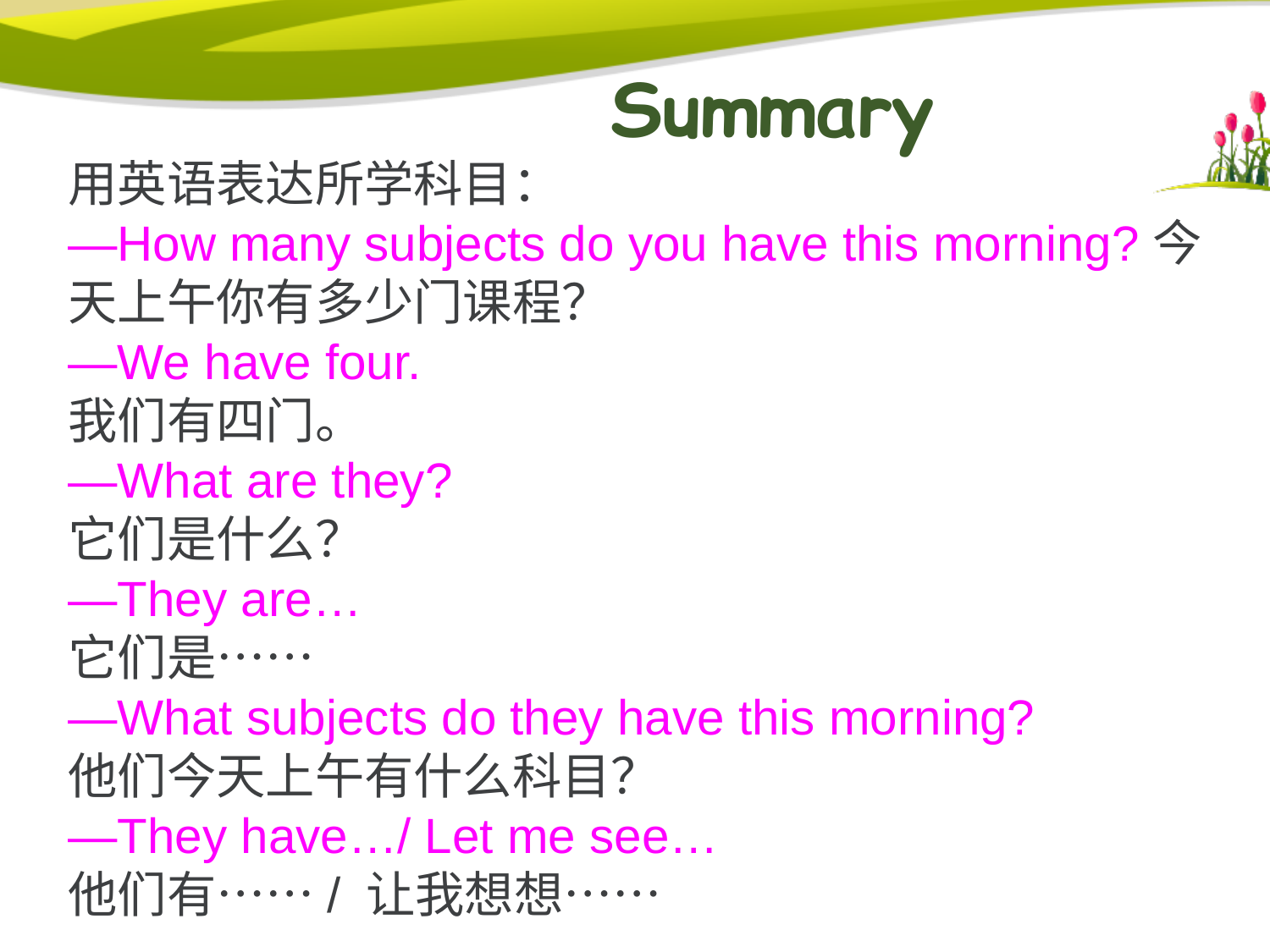

Summary
用英语表达所学科目：
—How many subjects do you have this morning?今天上午你有多少门课程？
—We have four.
我们有四门。
—What are they?
它们是什么？
—They are…
它们是……
—What subjects do they have this morning?
他们今天上午有什么科目？
—They have…/ Let me see…
他们有……/ 让我想想……